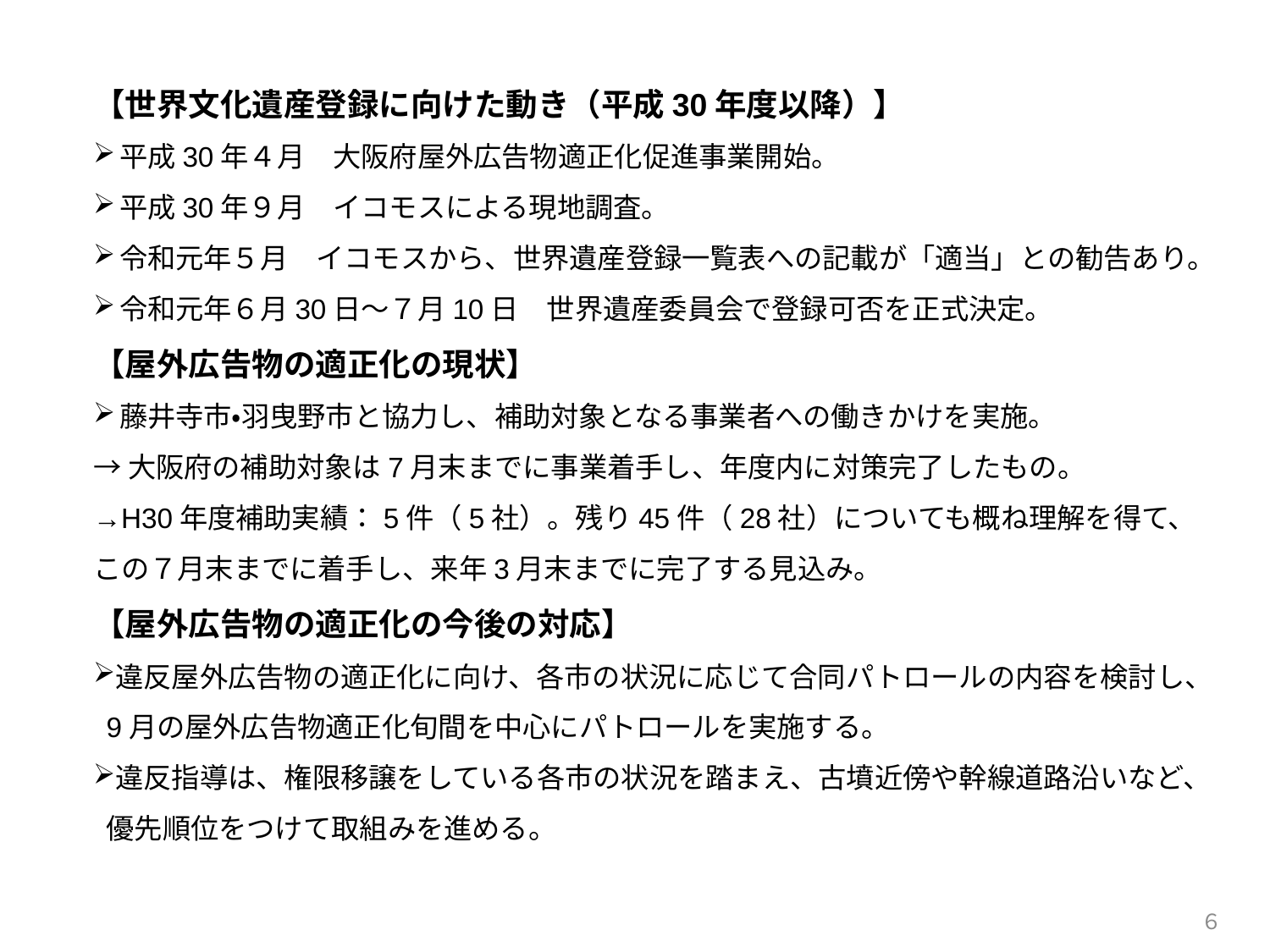

【世界文化遺産登録に向けた動き（平成30年度以降）】
平成30年４月　大阪府屋外広告物適正化促進事業開始。
平成30年９月　イコモスによる現地調査。
令和元年５月　イコモスから、世界遺産登録一覧表への記載が「適当」との勧告あり。
令和元年６月30日～７月10日　世界遺産委員会で登録可否を正式決定。
【屋外広告物の適正化の現状】
藤井寺市・羽曳野市と協力し、補助対象となる事業者への働きかけを実施。
→大阪府の補助対象は7月末までに事業着手し、年度内に対策完了したもの。
→H30年度補助実績：5件（5社）。残り45件（28社）についても概ね理解を得て、この７月末までに着手し、来年3月末までに完了する見込み。
【屋外広告物の適正化の今後の対応】
違反屋外広告物の適正化に向け、各市の状況に応じて合同パトロールの内容を検討し、9月の屋外広告物適正化旬間を中心にパトロールを実施する。
違反指導は、権限移譲をしている各市の状況を踏まえ、古墳近傍や幹線道路沿いなど、優先順位をつけて取組みを進める。
６